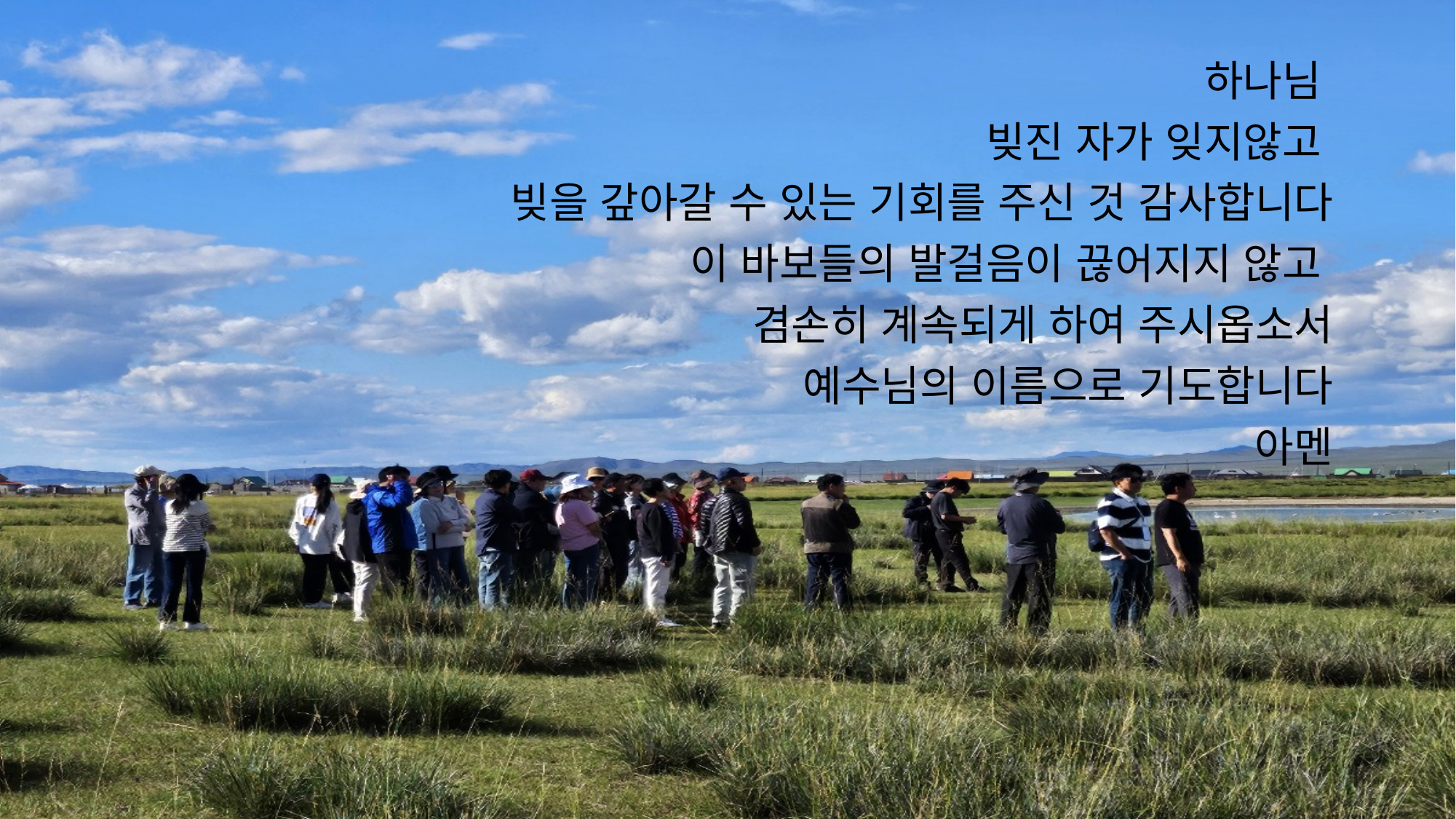

하나님
빚진 자가 잊지않고
빚을 갚아갈 수 있는 기회를 주신 것 감사합니다
이 바보들의 발걸음이 끊어지지 않고
겸손히 계속되게 하여 주시옵소서
예수님의 이름으로 기도합니다
아멘